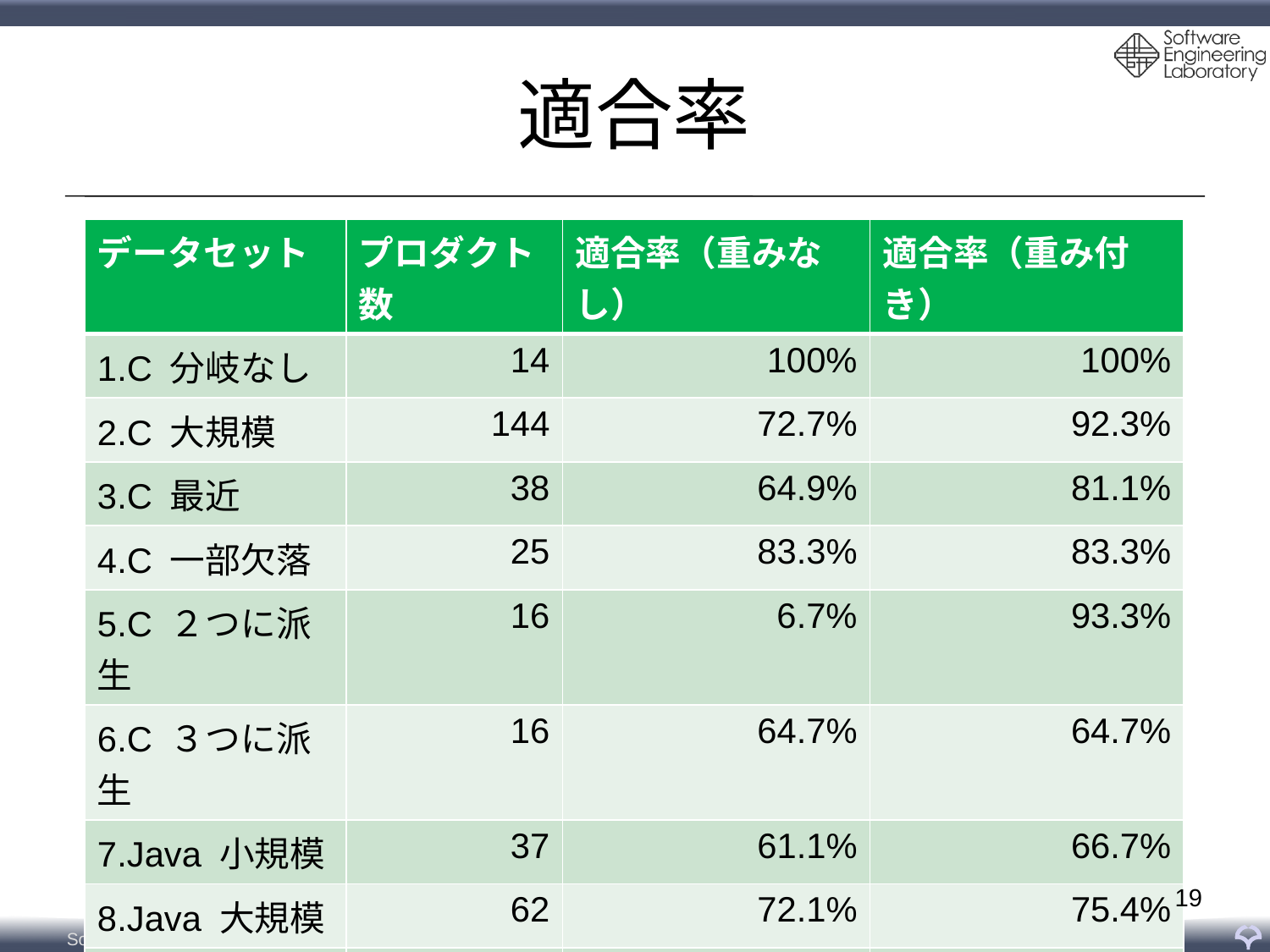

# 適合率
| データセット | プロダクト数 | 適合率（重みなし） | 適合率（重み付き） |
| --- | --- | --- | --- |
| 1.C 分岐なし | 14 | 100% | 100% |
| 2.C 大規模 | 144 | 72.7% | 92.3% |
| 3.C 最近 | 38 | 64.9% | 81.1% |
| 4.C 一部欠落 | 25 | 83.3% | 83.3% |
| 5.C ２つに派生 | 16 | 6.7% | 93.3% |
| 6.C ３つに派生 | 16 | 64.7% | 64.7% |
| 7.Java 小規模 | 37 | 61.1% | 66.7% |
| 8.Java 大規模 | 62 | 72.1% | 75.4% |
| 9.Java 特殊 | 16 | 33.3% | 46.7% |
19